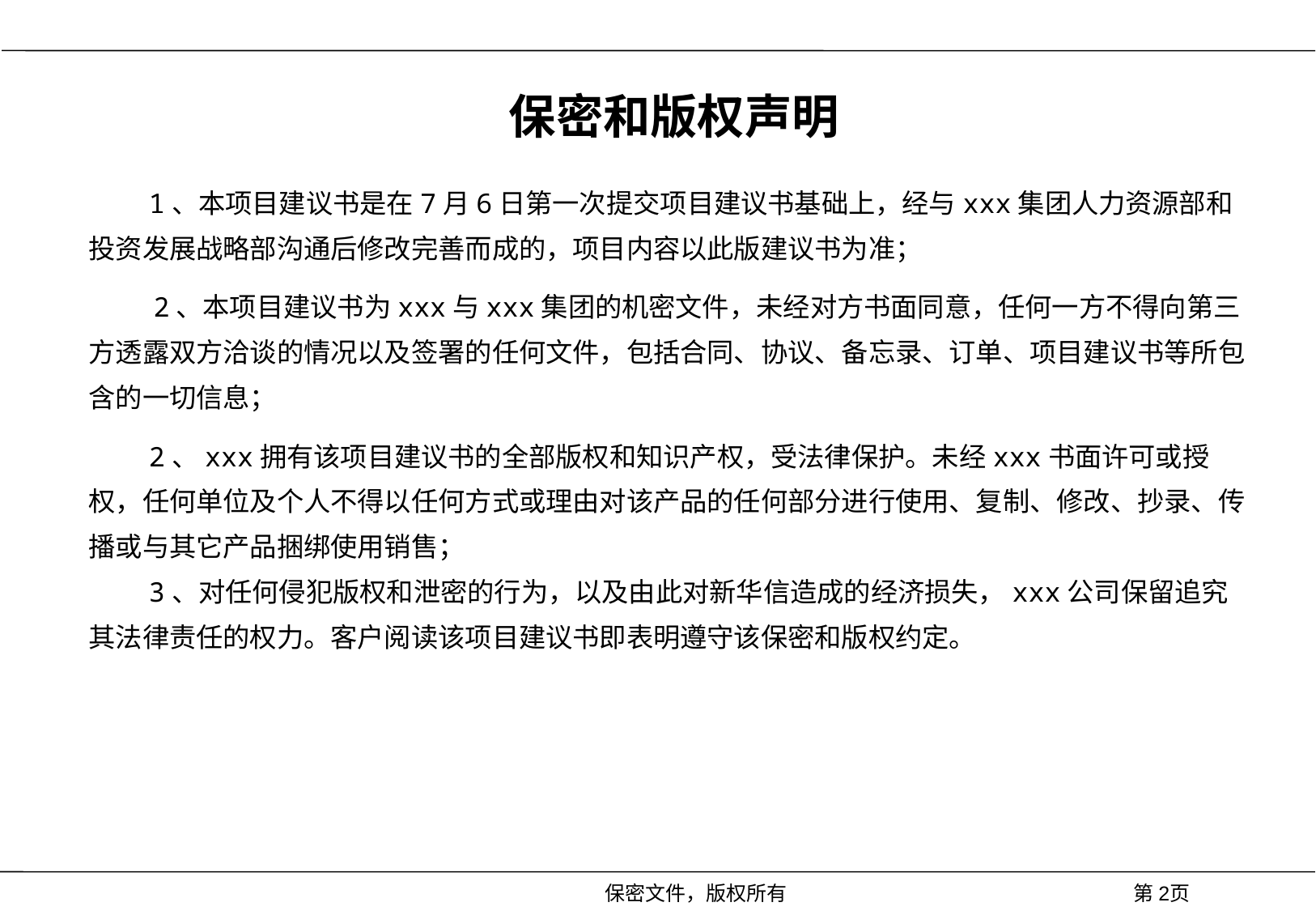

保密和版权声明
　　1、本项目建议书是在7月6日第一次提交项目建议书基础上，经与xxx集团人力资源部和投资发展战略部沟通后修改完善而成的，项目内容以此版建议书为准；
    2、本项目建议书为xxx与xxx集团的机密文件，未经对方书面同意，任何一方不得向第三方透露双方洽谈的情况以及签署的任何文件，包括合同、协议、备忘录、订单、项目建议书等所包含的一切信息；
　　2、xxx拥有该项目建议书的全部版权和知识产权，受法律保护。未经xxx书面许可或授权，任何单位及个人不得以任何方式或理由对该产品的任何部分进行使用、复制、修改、抄录、传播或与其它产品捆绑使用销售；
　　3、对任何侵犯版权和泄密的行为，以及由此对新华信造成的经济损失，xxx公司保留追究其法律责任的权力。客户阅读该项目建议书即表明遵守该保密和版权约定。